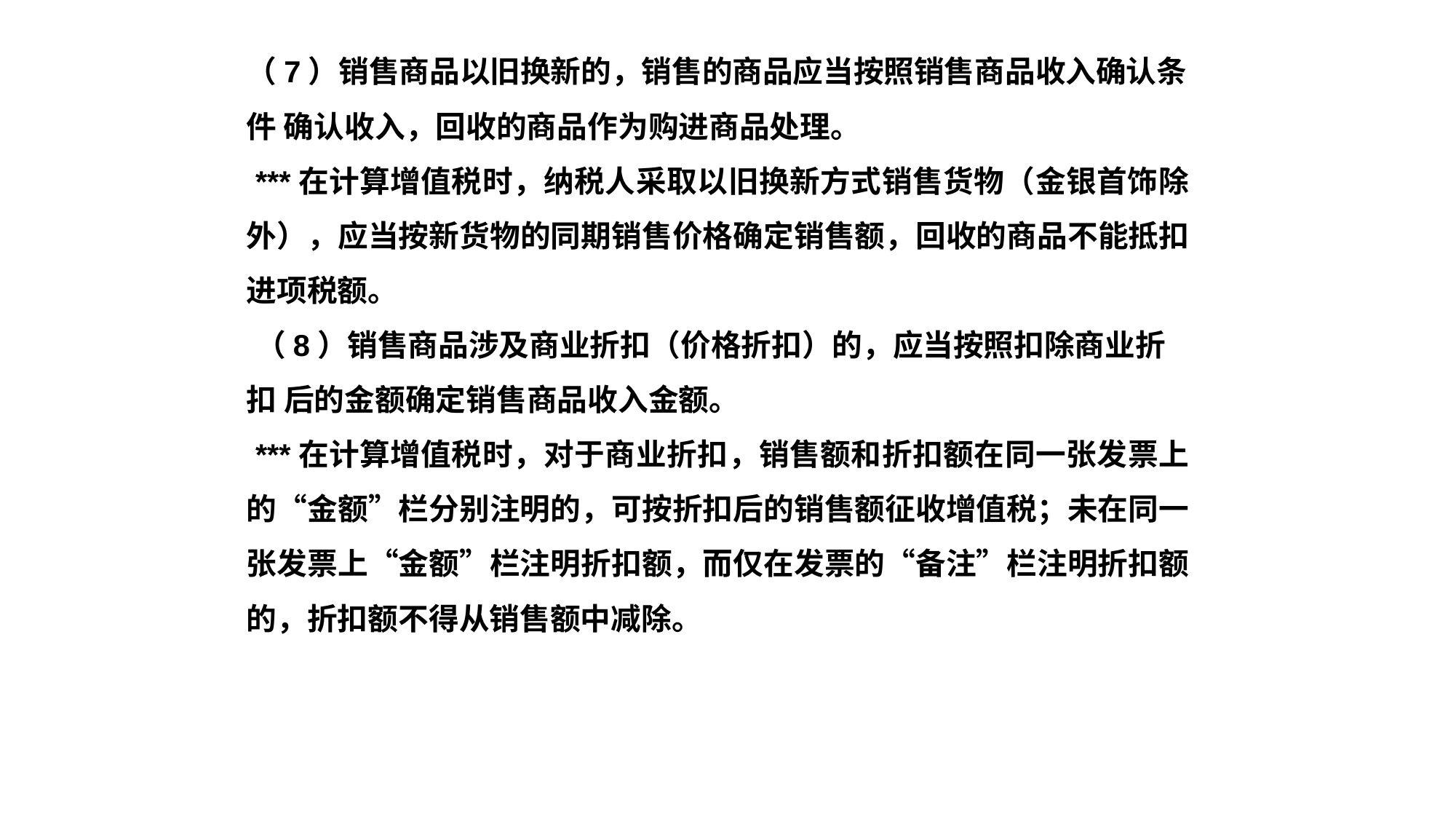

（7）销售商品以旧换新的，销售的商品应当按照销售商品收入确认条件 确认收入，回收的商品作为购进商品处理。
***在计算增值税时，纳税人采取以旧换新方式销售货物（金银首饰除 外），应当按新货物的同期销售价格确定销售额，回收的商品不能抵扣 进项税额。
（8）销售商品涉及商业折扣（价格折扣）的，应当按照扣除商业折扣 后的金额确定销售商品收入金额。
***在计算增值税时，对于商业折扣，销售额和折扣额在同一张发票上 的“金额”栏分别注明的，可按折扣后的销售额征收增值税；未在同一 张发票上“金额”栏注明折扣额，而仅在发票的“备注”栏注明折扣额 的，折扣额不得从销售额中减除。